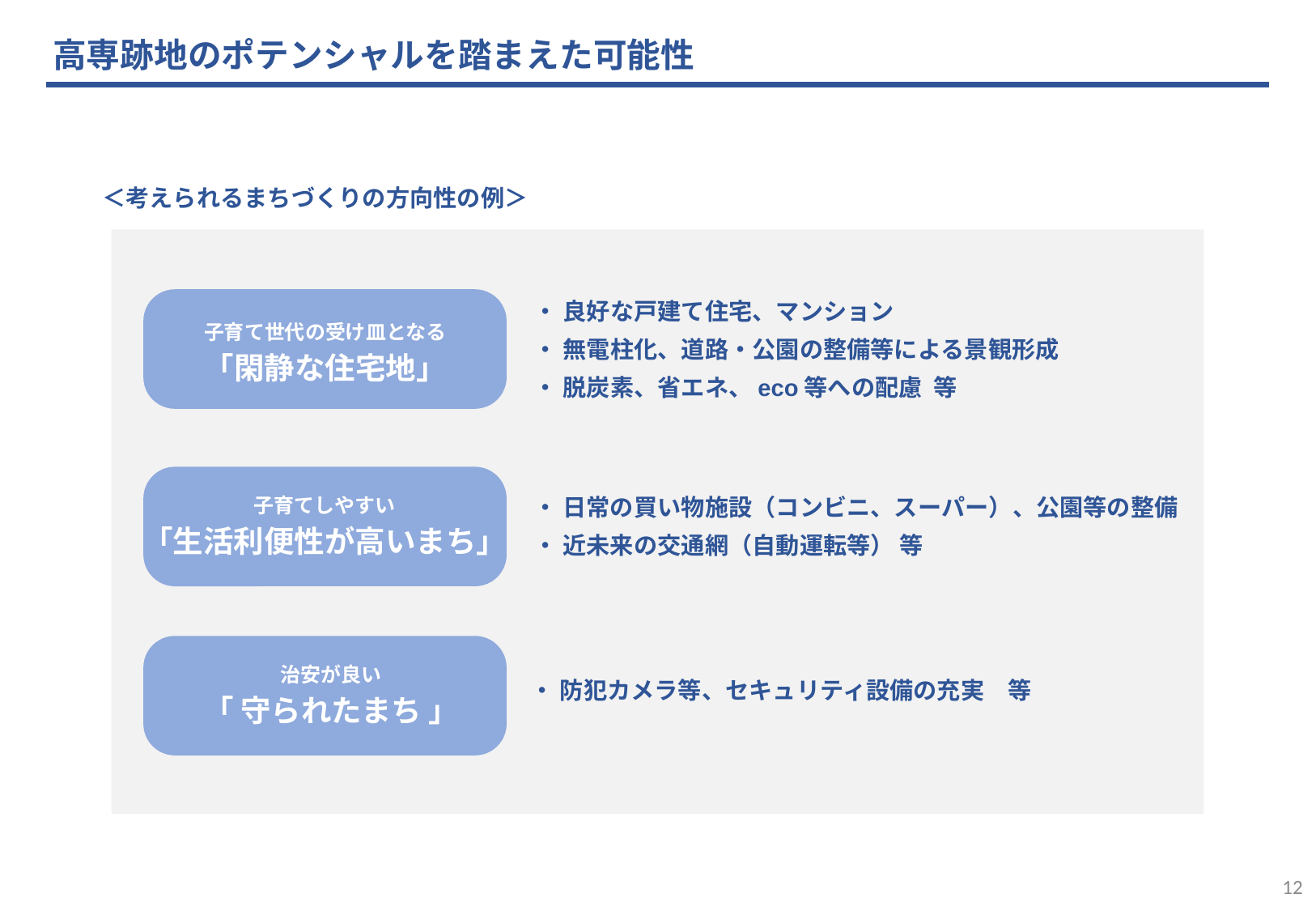

高専跡地のポテンシャルを踏まえた可能性
＜考えられるまちづくりの方向性の例＞

子育て世代の受け皿となる
「閑静な住宅地」
・ 良好な戸建て住宅、マンション
・ 無電柱化、道路・公園の整備等による景観形成
・ 脱炭素、省エネ、eco等への配慮  等

子育てしやすい
「生活利便性が高いまち」
・ 日常の買い物施設（コンビニ、スーパー）、公園等の整備
・ 近未来の交通網（自動運転等） 等

治安が良い
「 守られたまち 」
・ 防犯カメラ等、セキュリティ設備の充実　等
12